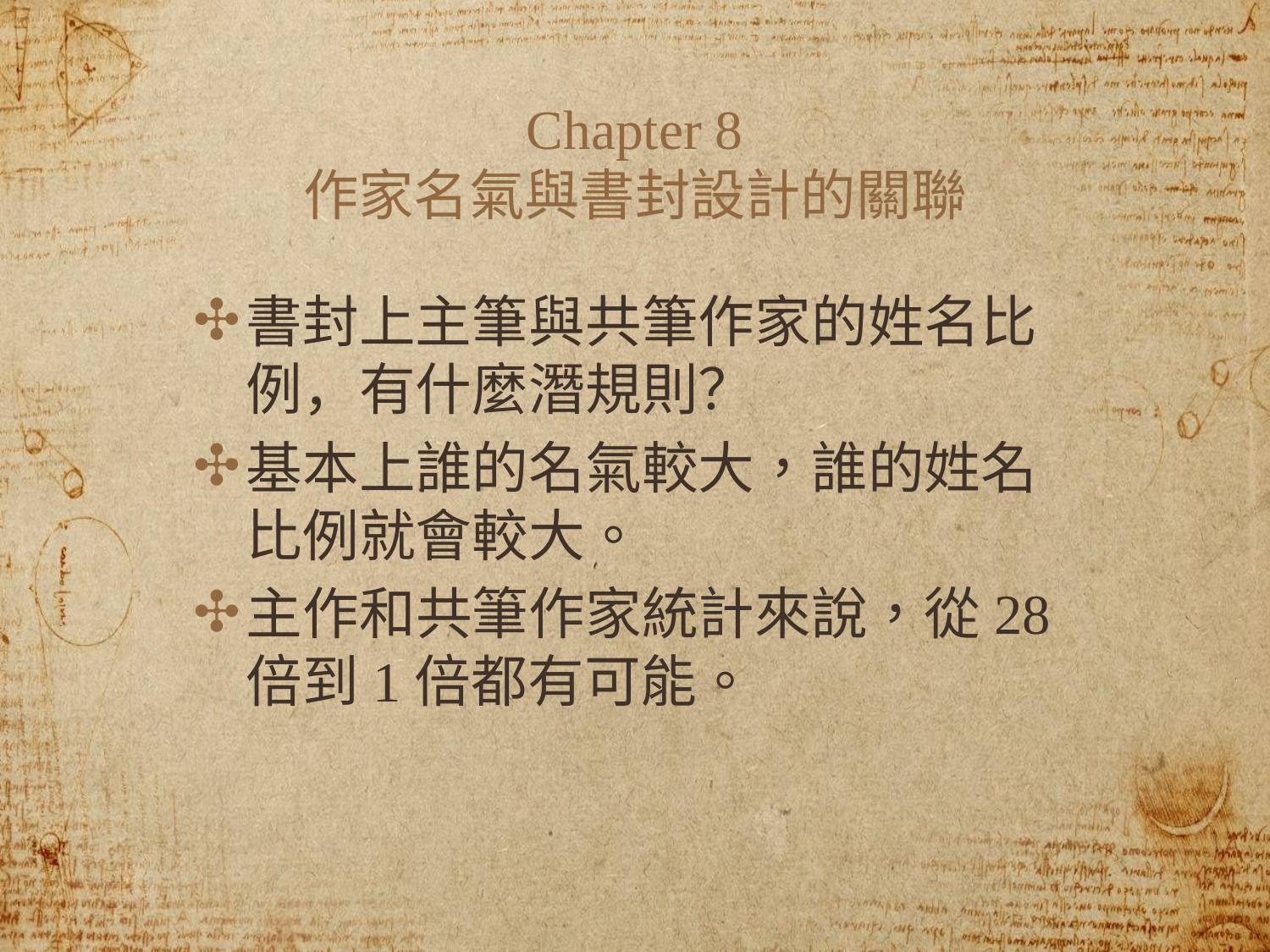

# Chapter 8
作家名氣與書封設計的關聯
書封上主筆與共筆作家的姓名比例，有什麼潛規則？
基本上誰的名氣較大，誰的姓名比例就會較大。
主作和共筆作家統計來說，從28倍到1倍都有可能。